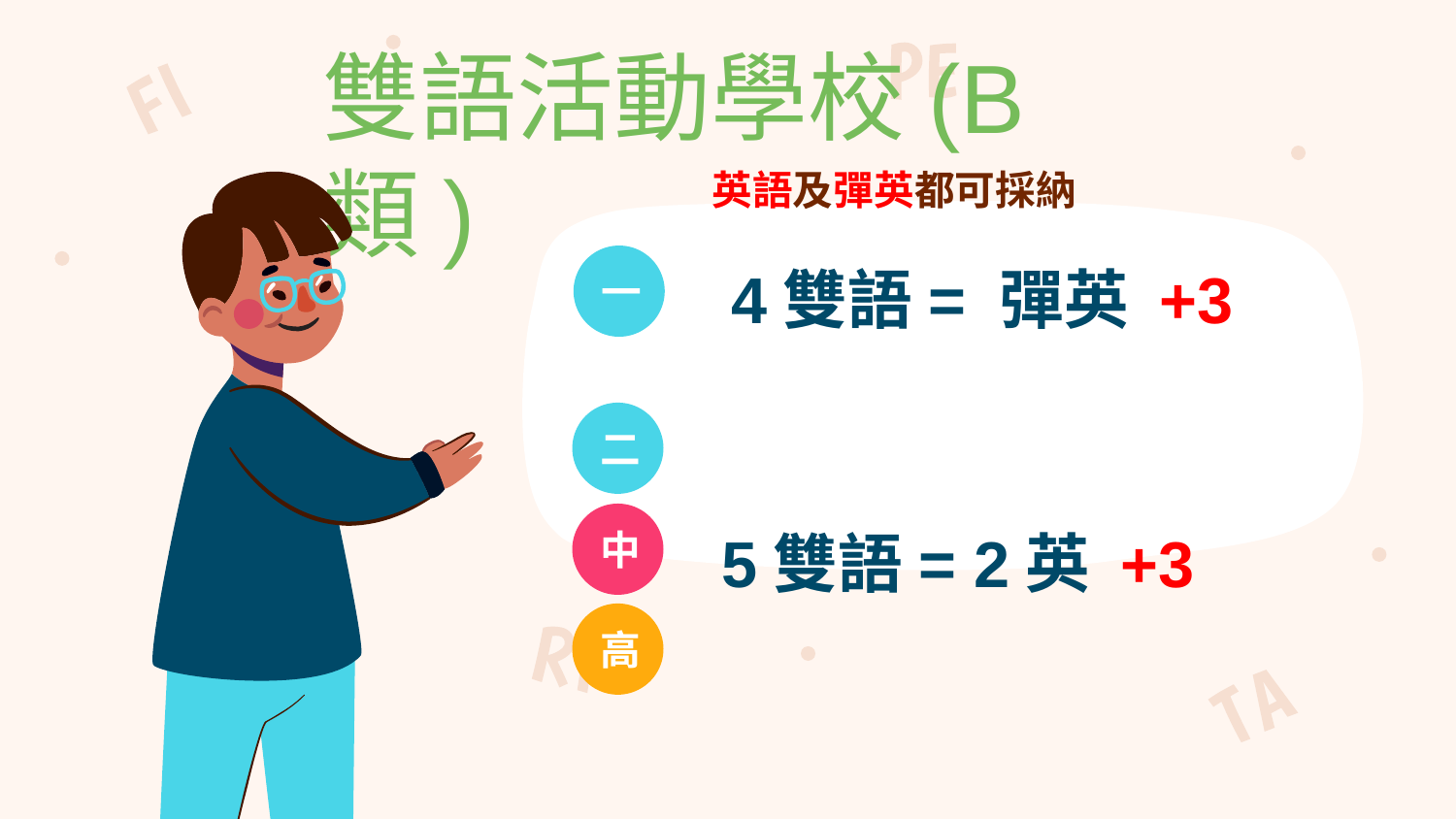

# 雙語活動學校(B類)
英語及彈英都可採納

     4雙語= 彈英 +3
一
二
中
     5雙語= 2英 +3
高